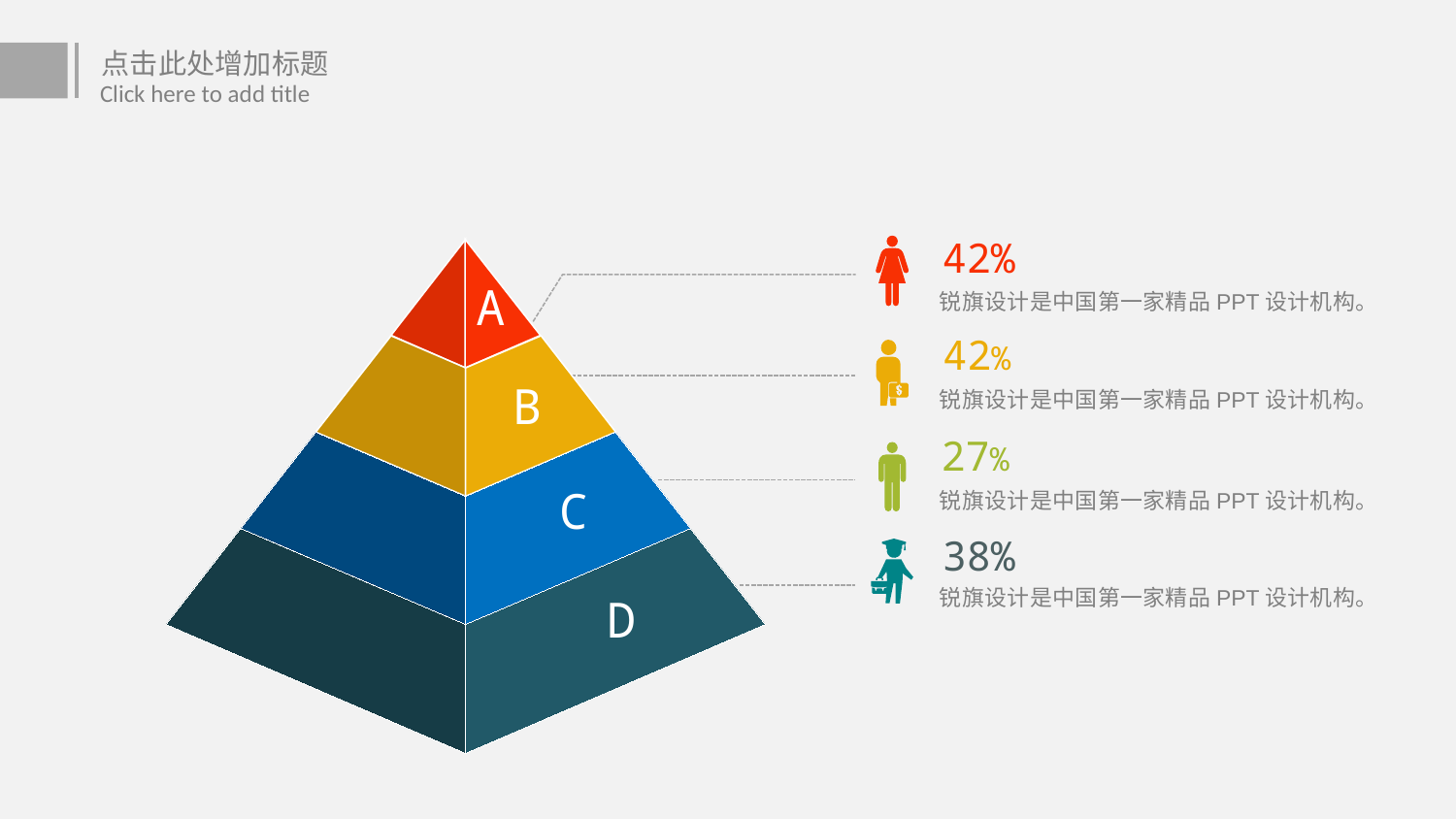

点击此处增加标题

Click here to add title
42%

A

B

C

D
锐旗设计是中国第一家精品PPT设计机构。

42%

锐旗设计是中国第一家精品PPT设计机构。

27%

锐旗设计是中国第一家精品PPT设计机构。

38%

锐旗设计是中国第一家精品PPT设计机构。